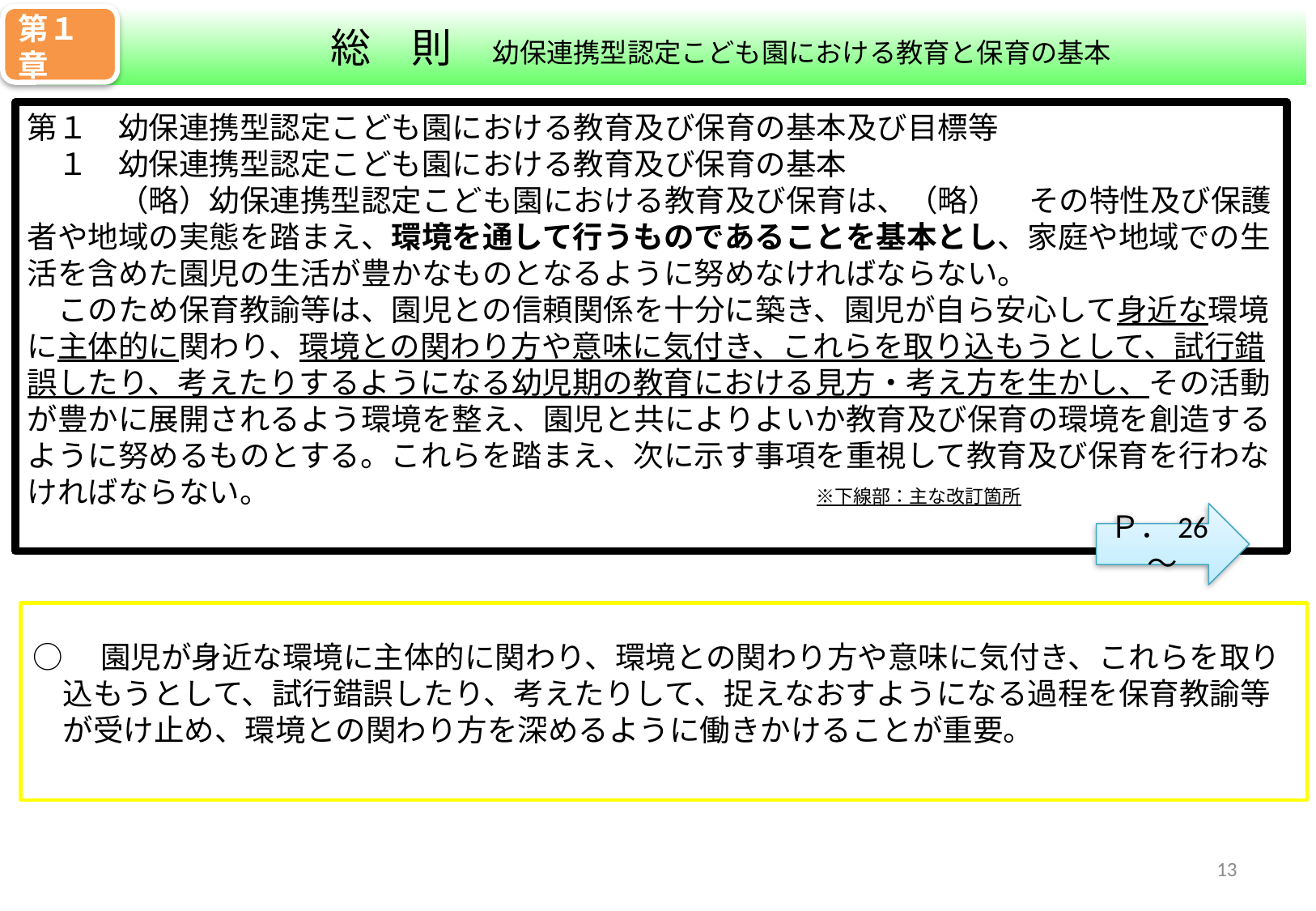

第１章
　　　総　則　幼保連携型認定こども園における教育と保育の基本
第１　幼保連携型認定こども園における教育及び保育の基本及び目標等
　１　幼保連携型認定こども園における教育及び保育の基本
　　　（略）幼保連携型認定こども園における教育及び保育は、（略）　その特性及び保護者や地域の実態を踏まえ、環境を通して行うものであることを基本とし、家庭や地域での生活を含めた園児の生活が豊かなものとなるように努めなければならない。
　このため保育教諭等は、園児との信頼関係を十分に築き、園児が自ら安心して身近な環境に主体的に関わり、環境との関わり方や意味に気付き、これらを取り込もうとして、試行錯誤したり、考えたりするようになる幼児期の教育における見方・考え方を生かし、その活動が豊かに展開されるよう環境を整え、園児と共によりよいか教育及び保育の環境を創造するように努めるものとする。これらを踏まえ、次に示す事項を重視して教育及び保育を行わなければならない。　　　　　　　　　　　　　　　　　　※下線部：主な改訂箇所
Ｐ．26～
○　園児が身近な環境に主体的に関わり、環境との関わり方や意味に気付き、これらを取り
　込もうとして、試行錯誤したり、考えたりして、捉えなおすようになる過程を保育教諭等
　が受け止め、環境との関わり方を深めるように働きかけることが重要。

13